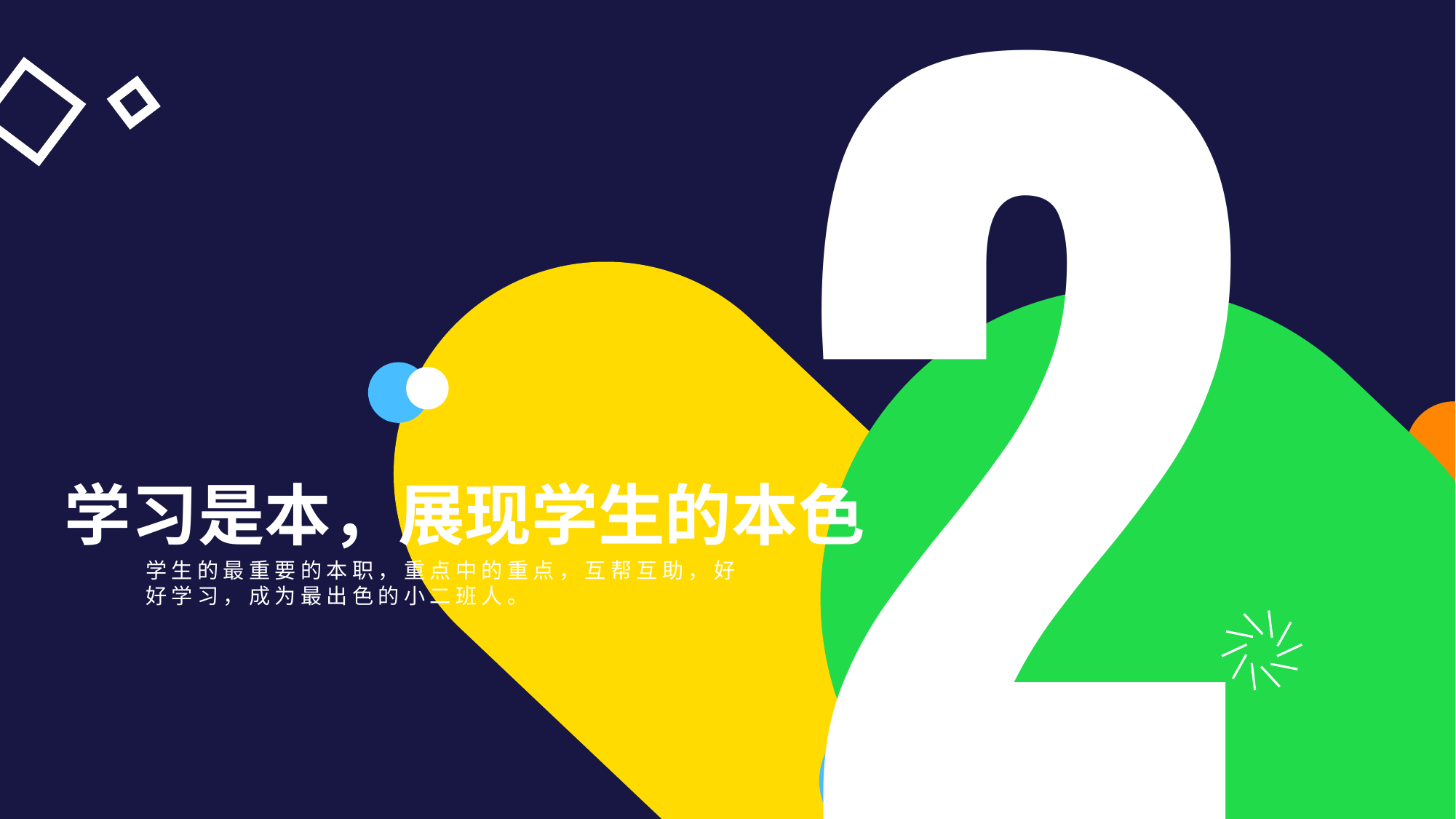

2

学习是本，展现学生的本色
学生的最重要的本职，重点中的重点，互帮互助，好好学习，成为最出色的小二班人。